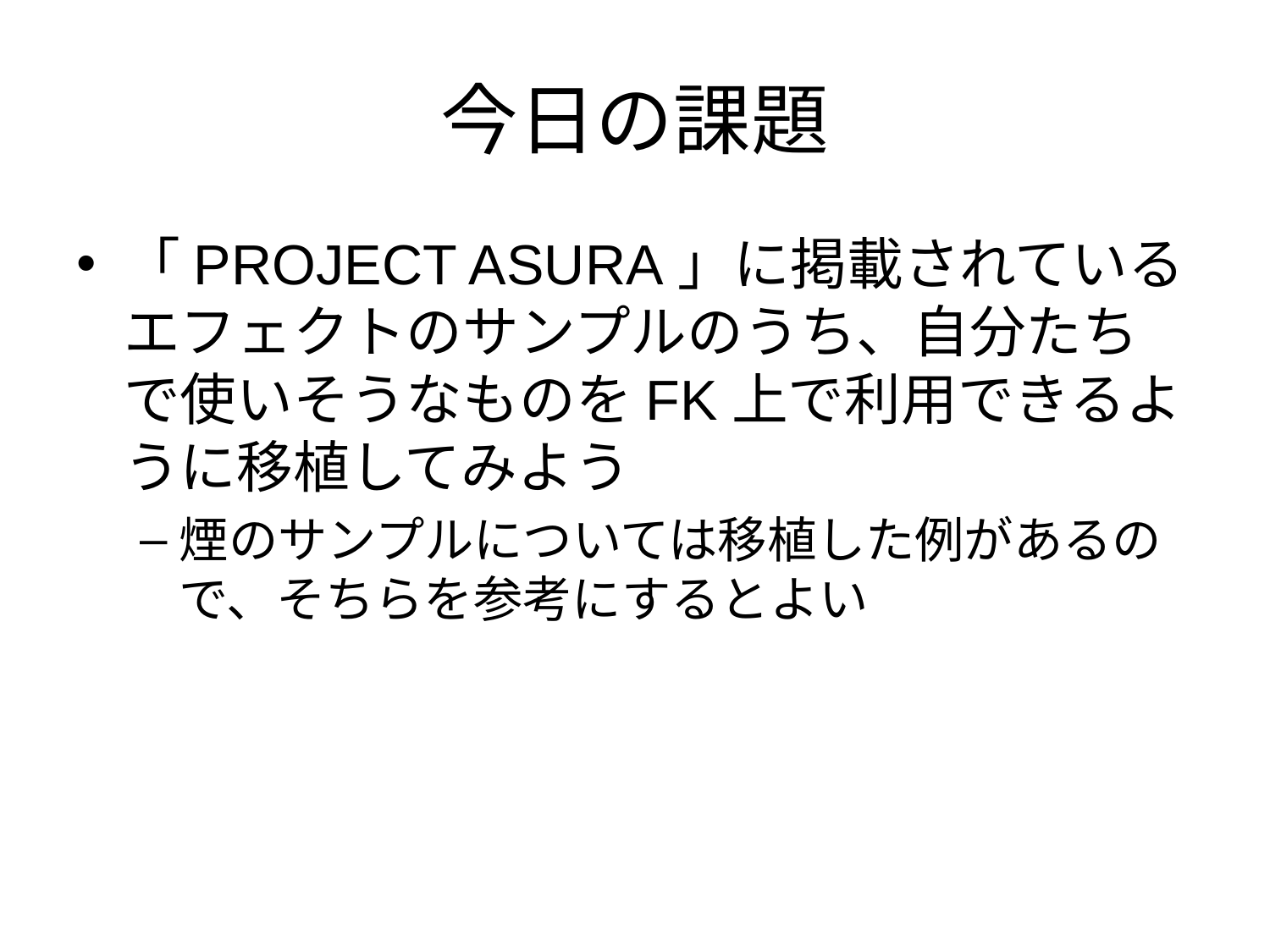

# 今日の課題
「PROJECT ASURA」に掲載されているエフェクトのサンプルのうち、自分たちで使いそうなものをFK上で利用できるように移植してみよう
煙のサンプルについては移植した例があるので、そちらを参考にするとよい